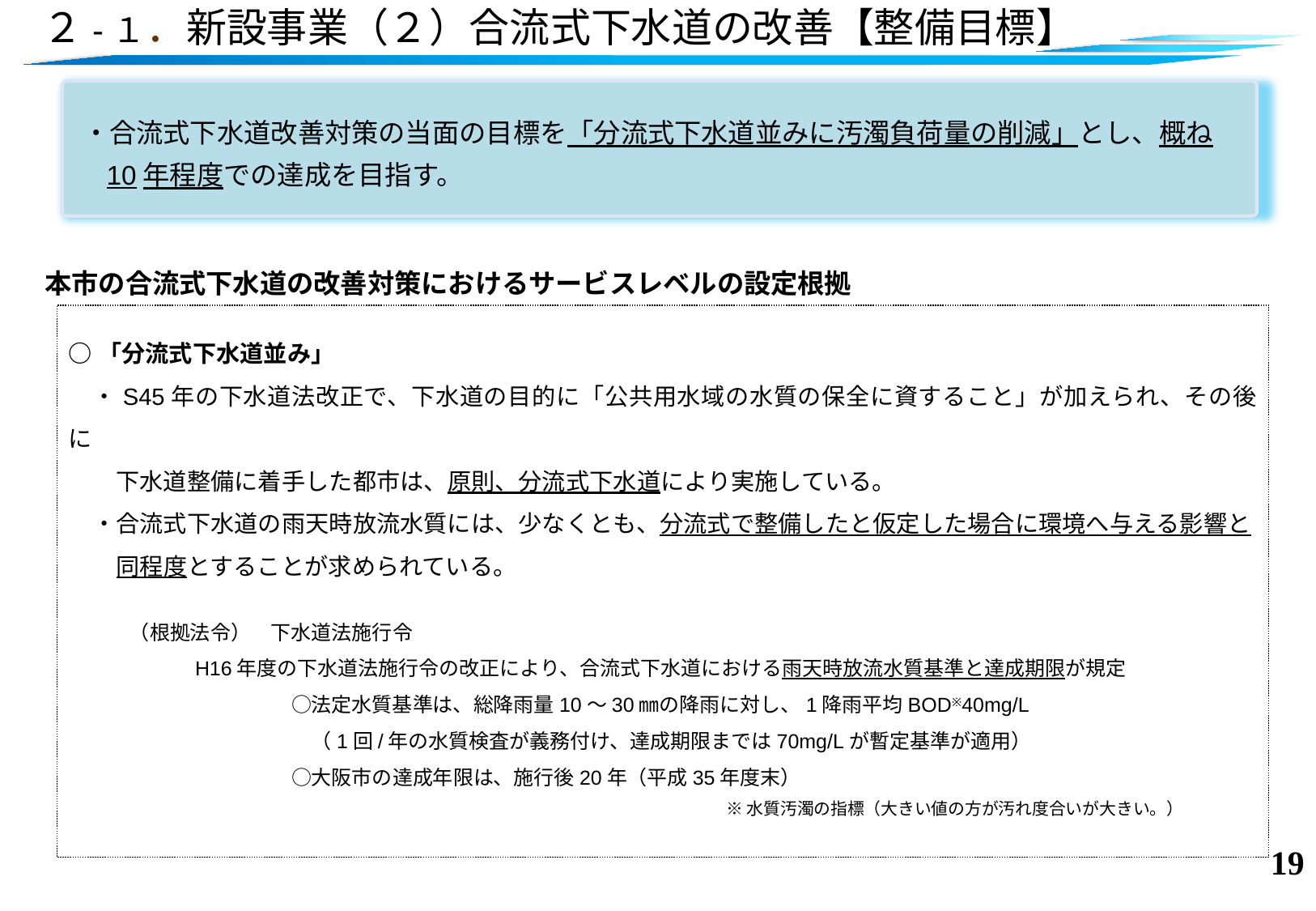

# ２-１．新設事業（２）合流式下水道の改善【整備目標】
・合流式下水道改善対策の当面の目標を「分流式下水道並みに汚濁負荷量の削減」とし、概ね10年程度での達成を目指す。
本市の合流式下水道の改善対策におけるサービスレベルの設定根拠
○「分流式下水道並み」
　・S45年の下水道法改正で、下水道の目的に「公共用水域の水質の保全に資すること」が加えられ、その後に
　　下水道整備に着手した都市は、原則、分流式下水道により実施している。
　・合流式下水道の雨天時放流水質には、少なくとも、分流式で整備したと仮定した場合に環境へ与える影響と
　　同程度とすることが求められている。

　　　（根拠法令）　下水道法施行令
　　　　　　H16年度の下水道法施行令の改正により、合流式下水道における雨天時放流水質基準と達成期限が規定
　　　　　　　　　　　○法定水質基準は、総降雨量10～30㎜の降雨に対し、1降雨平均BOD※40mg/L
　　　　　　　　　　　　（1回/年の水質検査が義務付け、達成期限までは70mg/Lが暫定基準が適用）
　　　　　　　　　　　○大阪市の達成年限は、施行後20年（平成35年度末）

※水質汚濁の指標（大きい値の方が汚れ度合いが大きい。）
19